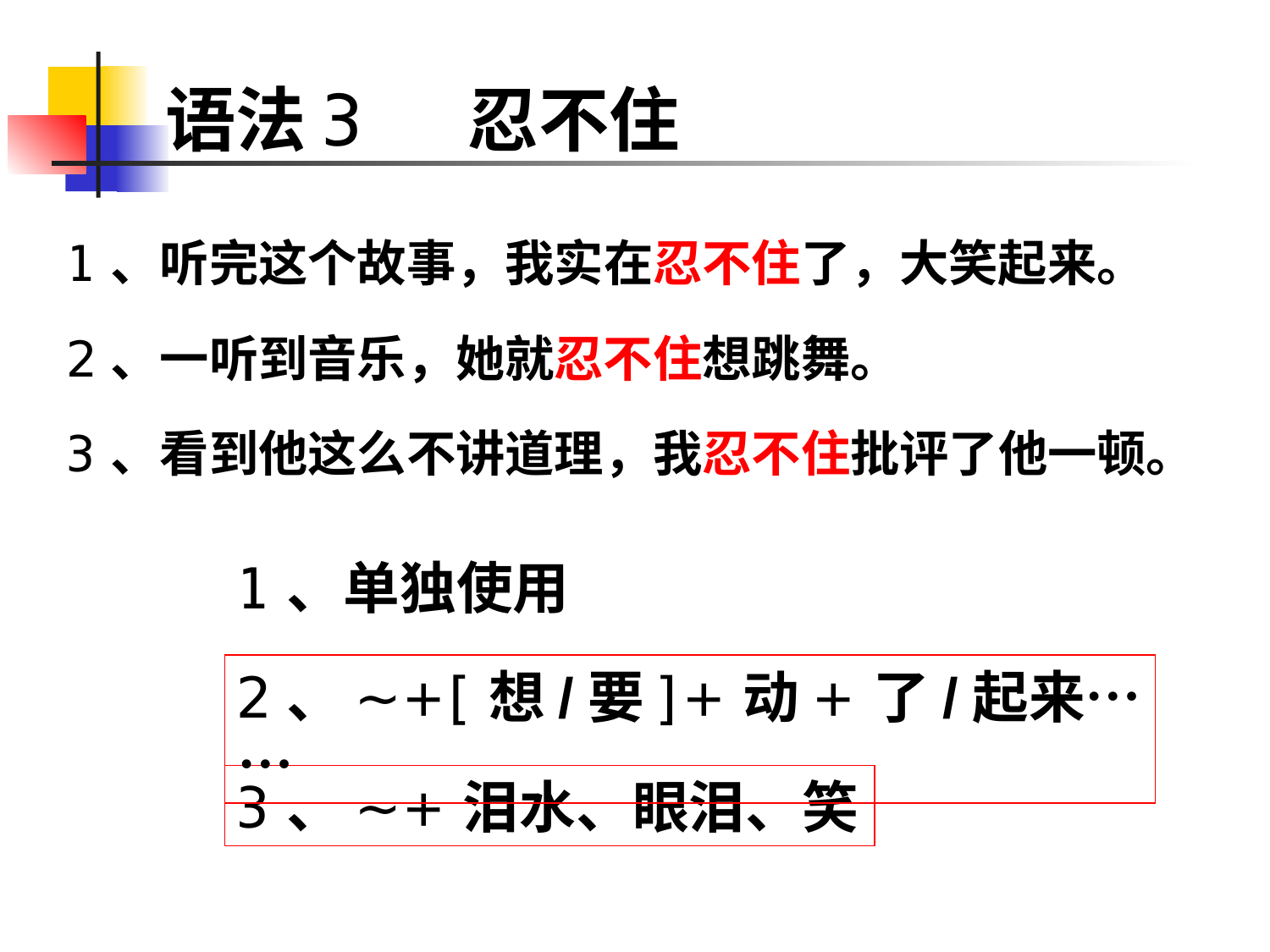

# 语法3    忍不住
1、听完这个故事，我实在忍不住了，大笑起来。
2、一听到音乐，她就忍不住想跳舞。
3、看到他这么不讲道理，我忍不住批评了他一顿。
1、单独使用
2、~+[想/要]+动+了/起来……
3、~+泪水、眼泪、笑